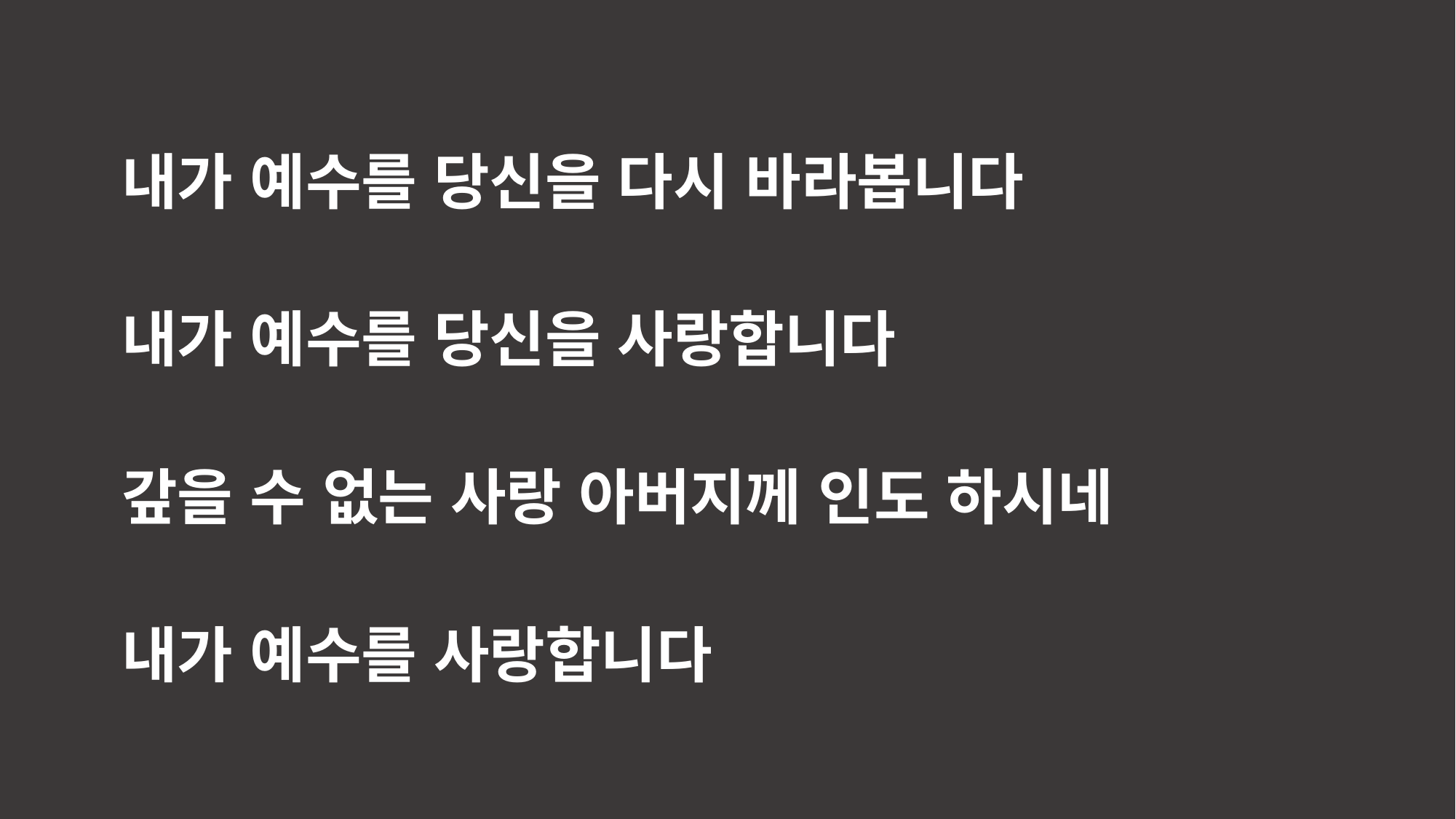

내가 예수를 당신을 다시 바라봅니다
내가 예수를 당신을 사랑합니다
갚을 수 없는 사랑 아버지께 인도 하시네
내가 예수를 사랑합니다